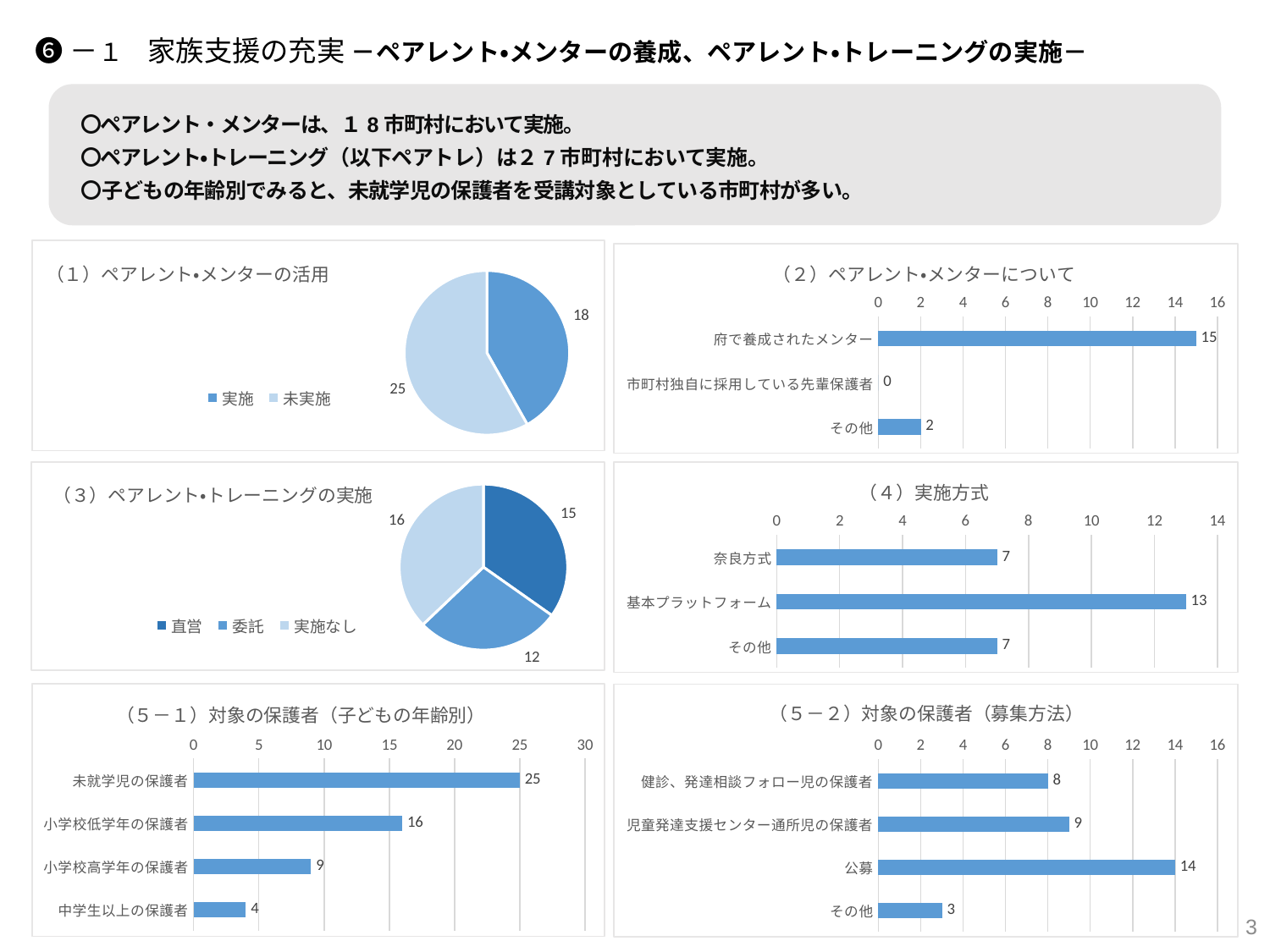

❻－１　家族支援の充実 －ペアレント・メンターの養成、ペアレント・トレーニングの実施－
〇ペアレント・メンターは、１8市町村において実施。
〇ペアレント•トレーニング（以下ペアトレ）は２7市町村において実施。
〇子どもの年齢別でみると、未就学児の保護者を受講対象としている市町村が多い。

### Chart: （１）ペアレント・メンターの活用

| Category |  |
|---|---|
| 実施 | 18.0 |
| 未実施 | 25.0 |

### Chart: （２）ペアレント・メンターについて

| Category |  |
|---|---|
| 府で養成されたメンター | 15.0 |
| 市町村独自に採用している先輩保護者 | 0.0 |
| その他 | 2.0 |

### Chart: （３）ペアレント・トレーニングの実施

| Category |  |
|---|---|
| 直営 | 15.0 |
| 委託 | 12.0 |
| 実施なし | 16.0 |

### Chart: （４）実施方式

| Category |  |
|---|---|
| 奈良方式 | 7.0 |
| 基本プラットフォーム | 13.0 |
| その他 | 7.0 |

### Chart: （５－１）対象の保護者（子どもの年齢別）

| Category |  |
|---|---|
| 未就学児の保護者 | 25.0 |
| 小学校低学年の保護者 | 16.0 |
| 小学校高学年の保護者 | 9.0 |
| 中学生以上の保護者 | 4.0 |

### Chart: （５－２）対象の保護者（募集方法）

| Category |  |
|---|---|
| 健診、発達相談フォロー児の保護者 | 8.0 |
| 児童発達支援センター通所児の保護者 | 9.0 |
| 公募 | 14.0 |
| その他 | 3.0 |
3